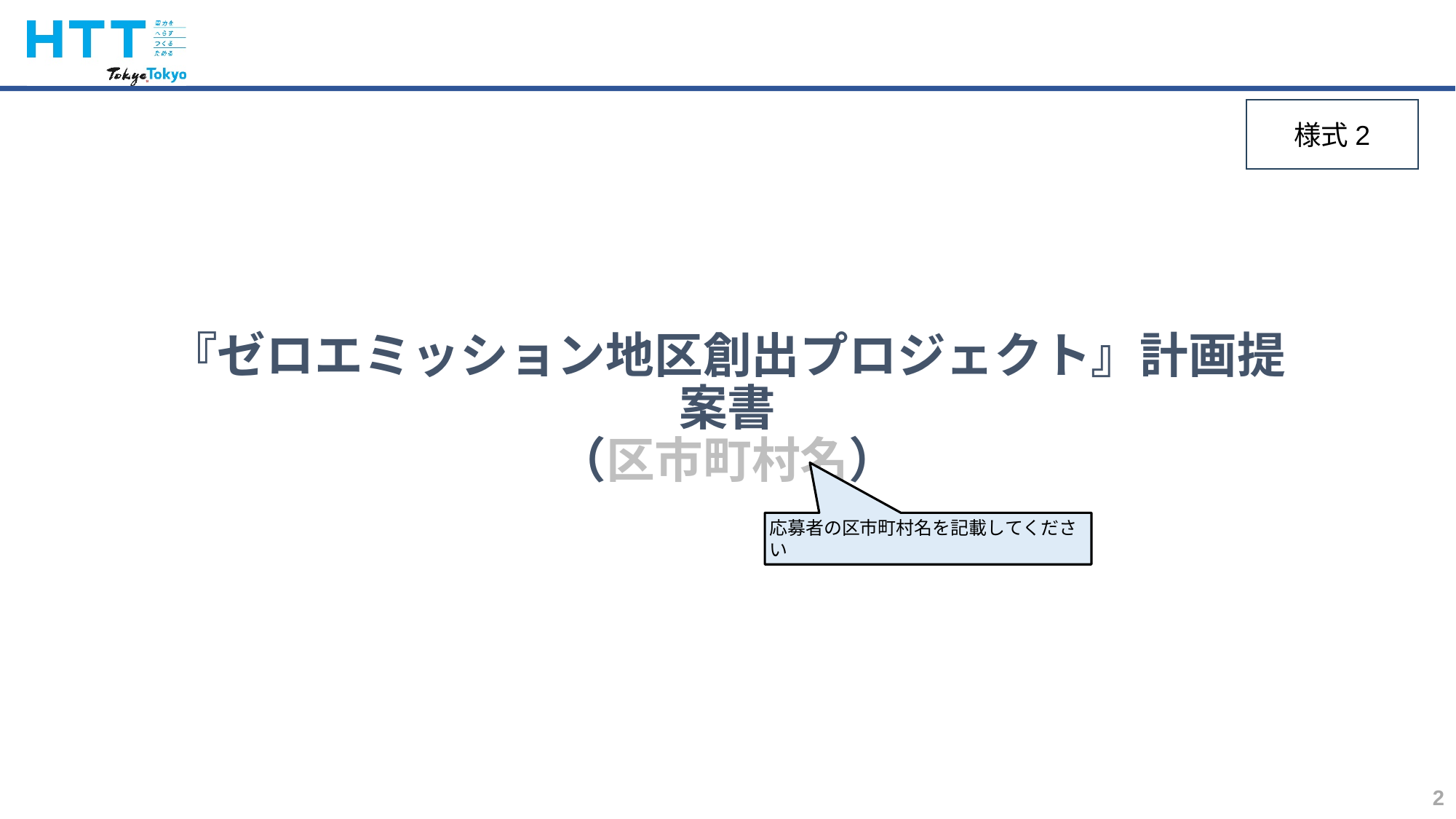

様式2
# 『ゼロエミッション地区創出プロジェクト』計画提案書 （区市町村名）
応募者の区市町村名を記載してください
2